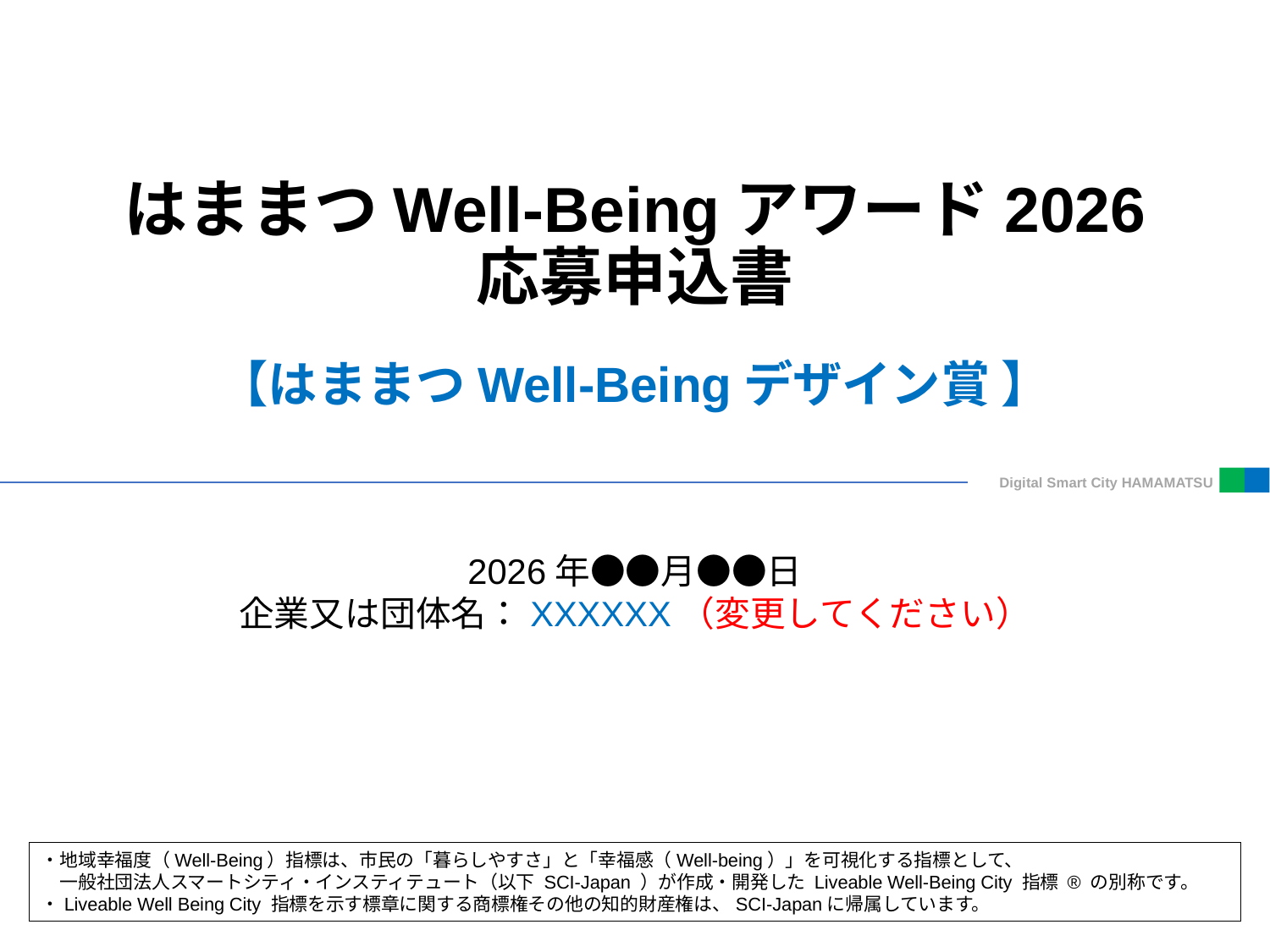

# はままつWell-Beingアワード2026 応募申込書 【はままつWell-Beingデザイン賞 】

2026年●●月●●日
企業又は団体名：XXXXXX（変更してください）

・地域幸福度（Well-Being）指標は、市民の「暮らしやすさ」と「幸福感（Well-being）」を可視化する指標として、
　一般社団法人スマートシティ・インスティテュート（以下 SCI-Japan ）が作成・開発した Liveable Well-Being City 指標 ® の別称です。
・Liveable Well Being City 指標を示す標章に関する商標権その他の知的財産権は、SCI-Japanに帰属しています。